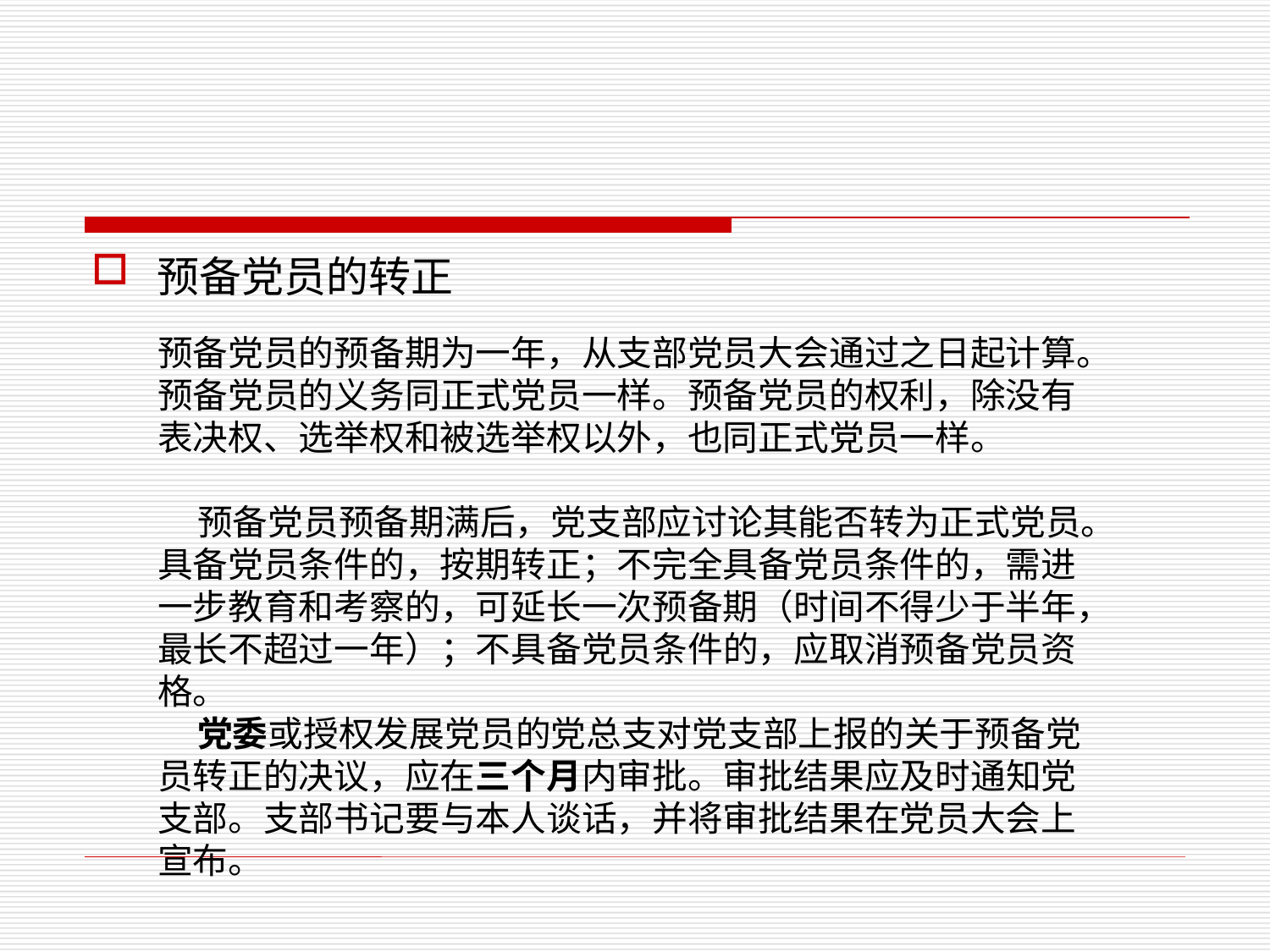

预备党员的转正

预备党员的预备期为一年，从支部党员大会通过之日起计算。预备党员的义务同正式党员一样。预备党员的权利，除没有表决权、选举权和被选举权以外，也同正式党员一样。
    预备党员预备期满后，党支部应讨论其能否转为正式党员。具备党员条件的，按期转正；不完全具备党员条件的，需进一步教育和考察的，可延长一次预备期（时间不得少于半年，最长不超过一年）；不具备党员条件的，应取消预备党员资格。
    党委或授权发展党员的党总支对党支部上报的关于预备党员转正的决议，应在三个月内审批。审批结果应及时通知党支部。支部书记要与本人谈话，并将审批结果在党员大会上宣布。